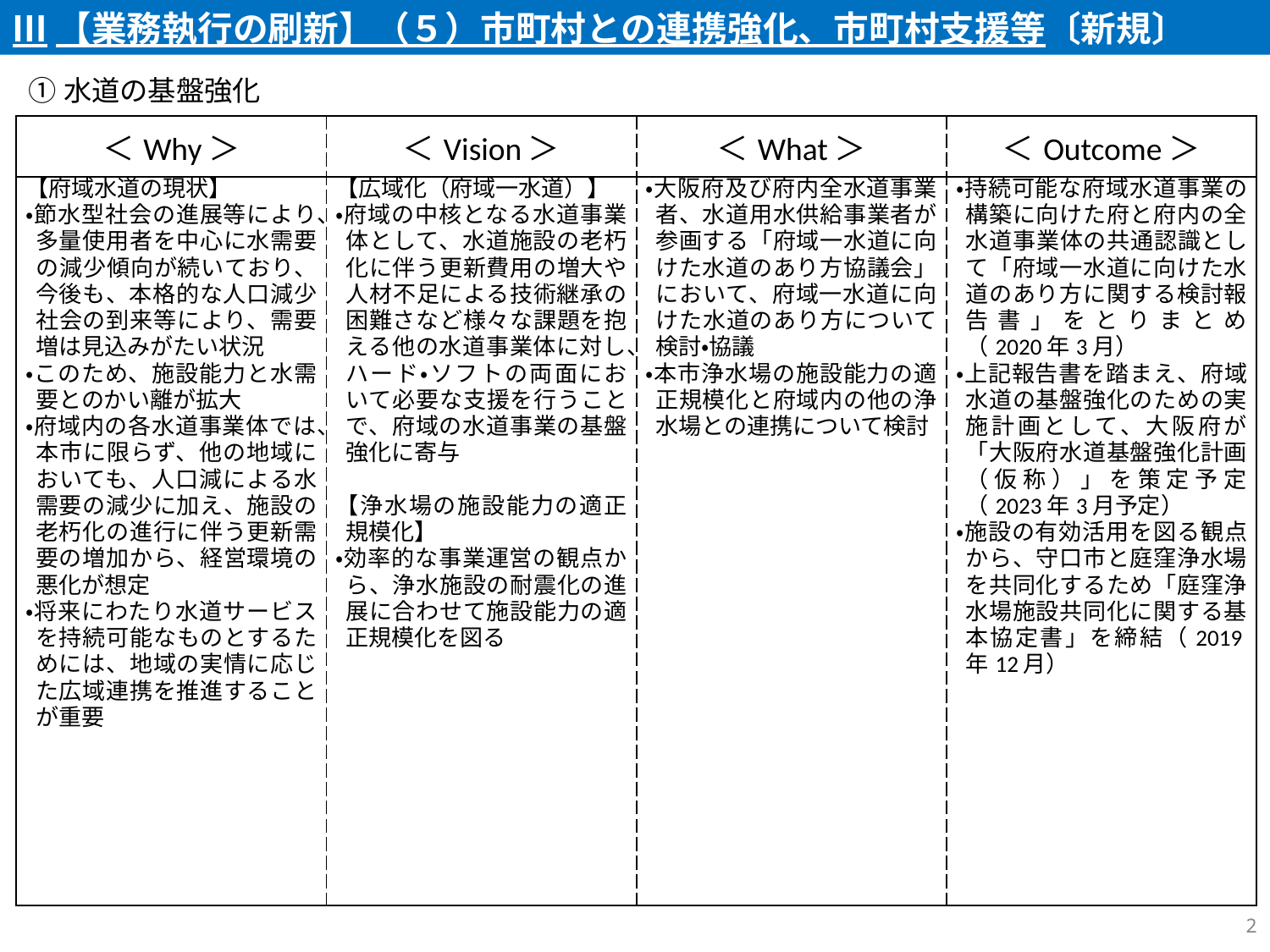

Ⅲ【業務執行の刷新】（５）市町村との連携強化、市町村支援等〔新規〕
①水道の基盤強化
| ＜Why＞ | ＜Vision＞ | ＜What＞ | ＜Outcome＞ |
| --- | --- | --- | --- |
| 【府域水道の現状】 ・節水型社会の進展等により、多量使用者を中心に水需要の減少傾向が続いており、今後も、本格的な人口減少社会の到来等により、需要増は見込みがたい状況 ・このため、施設能力と水需要とのかい離が拡大 ・府域内の各水道事業体では、本市に限らず、他の地域においても、人口減による水需要の減少に加え、施設の老朽化の進行に伴う更新需要の増加から、経営環境の悪化が想定 ・将来にわたり水道サービスを持続可能なものとするためには、地域の実情に応じた広域連携を推進することが重要 | 【広域化（府域一水道）】 ・府域の中核となる水道事業体として、水道施設の老朽化に伴う更新費用の増大や人材不足による技術継承の困難さなど様々な課題を抱える他の水道事業体に対し、ハード・ソフトの両面において必要な支援を行うことで、府域の水道事業の基盤強化に寄与 【浄水場の施設能力の適正規模化】 ・効率的な事業運営の観点から、浄水施設の耐震化の進展に合わせて施設能力の適正規模化を図る | ・大阪府及び府内全水道事業者、水道用水供給事業者が参画する「府域一水道に向けた水道のあり方協議会」において、府域一水道に向けた水道のあり方について検討・協議 ・本市浄水場の施設能力の適正規模化と府域内の他の浄水場との連携について検討 | ・持続可能な府域水道事業の構築に向けた府と府内の全水道事業体の共通認識として「府域一水道に向けた水道のあり方に関する検討報告書」をとりまとめ（2020年3月） ・上記報告書を踏まえ、府域水道の基盤強化のための実施計画として、大阪府が「大阪府水道基盤強化計画（仮称）」を策定予定（2023年3月予定） ・施設の有効活用を図る観点から、守口市と庭窪浄水場を共同化するため「庭窪浄水場施設共同化に関する基本協定書」を締結（2019年12月） |
2